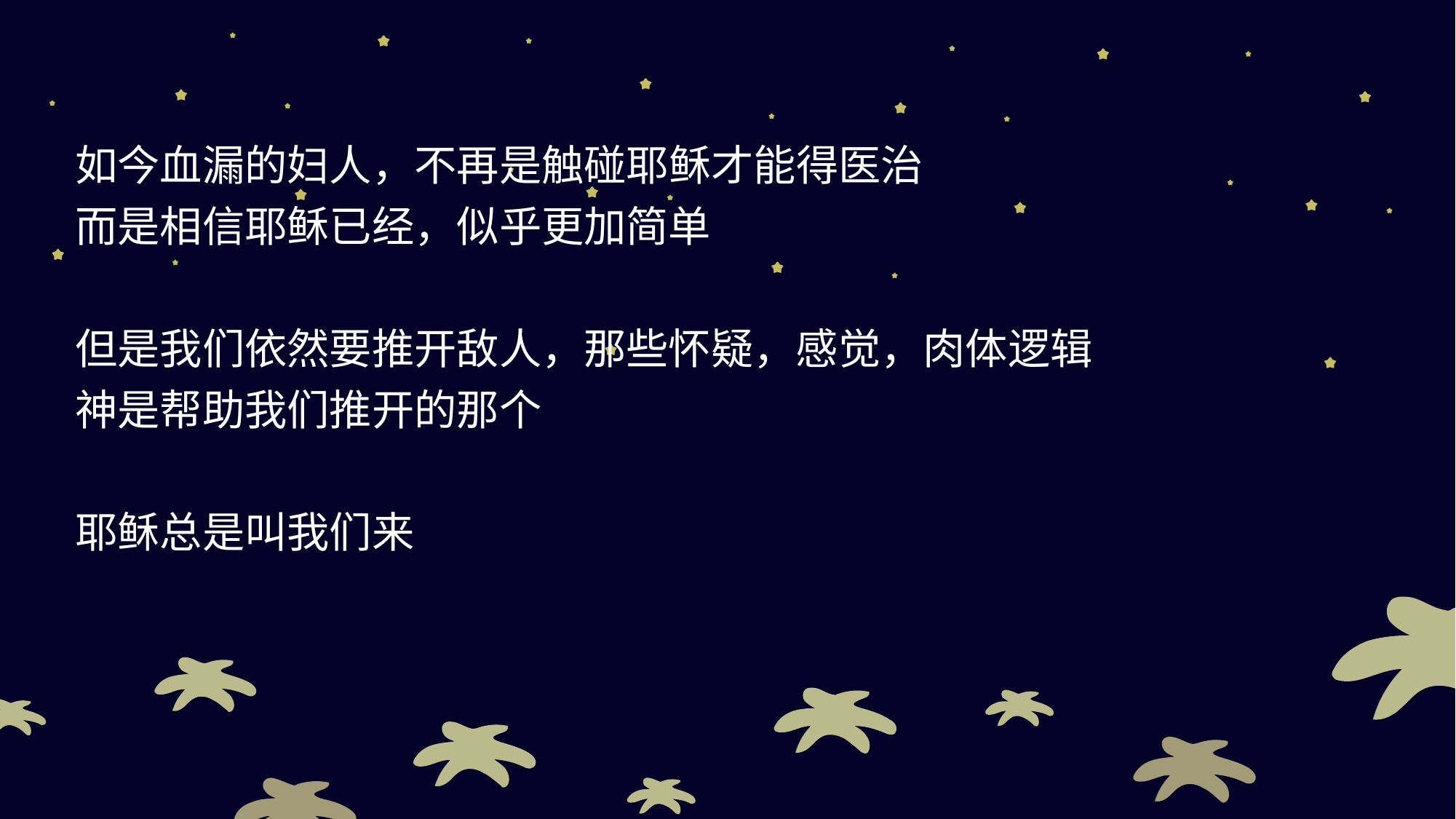

如今血漏的妇人，不再是触碰耶稣才能得医治
而是相信耶稣已经，似乎更加简单

但是我们依然要推开敌人，那些怀疑，感觉，肉体逻辑
神是帮助我们推开的那个

耶稣总是叫我们来